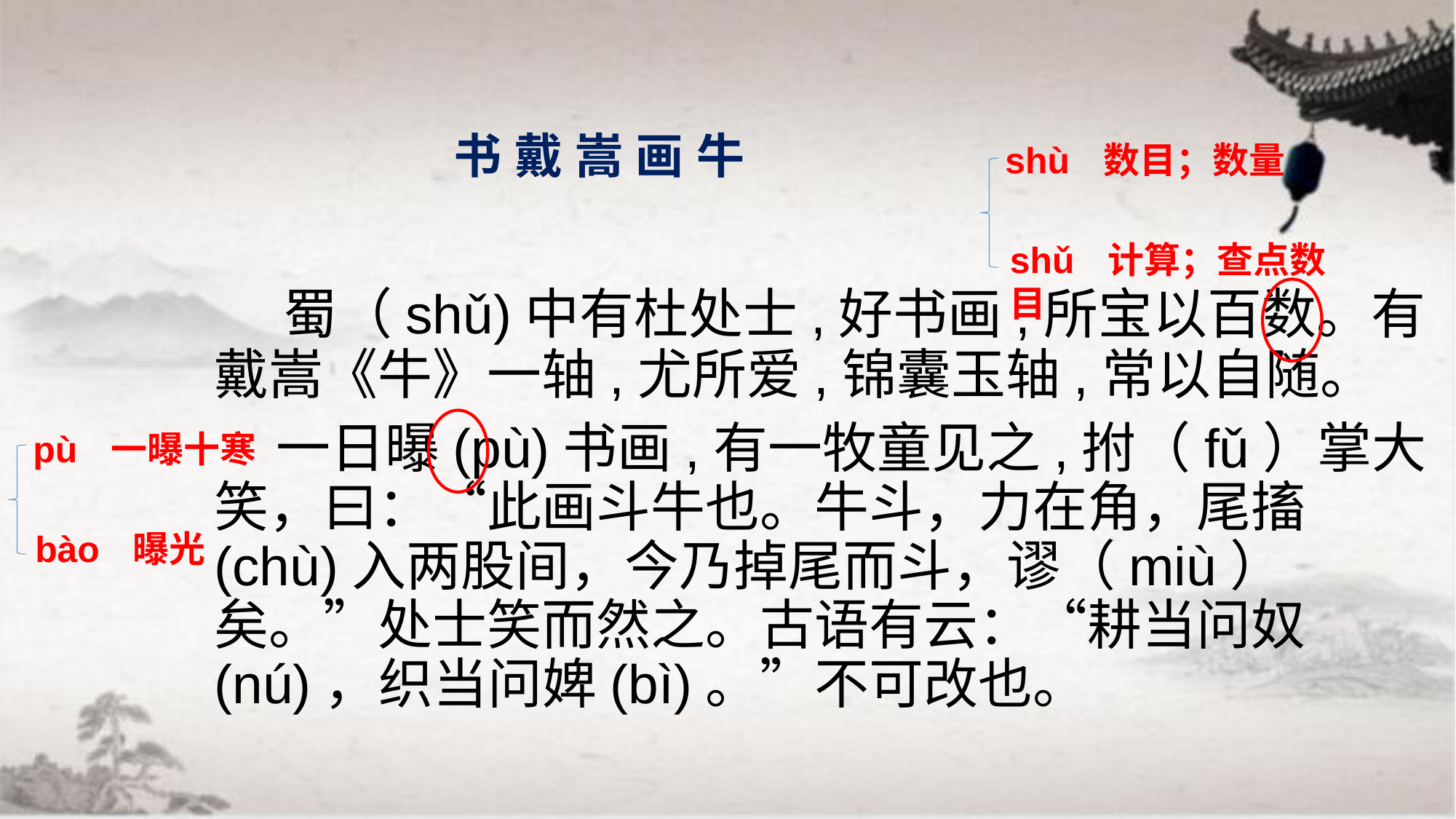

# 书戴嵩画牛
shù   数目；数量

shǔ   计算；查点数目
    蜀（shǔ)中有杜处士,好书画,所宝以百数。有戴嵩《牛》一轴,尤所爱,锦囊玉轴,常以自随。
    一日曝(pù)书画,有一牧童见之,拊（fǔ）掌大笑，曰：“此画斗牛也。牛斗，力在角，尾搐(chù)入两股间，今乃掉尾而斗，谬（miù）矣。”处士笑而然之。古语有云：“耕当问奴(nú)，织当问婢(bì)。”不可改也。

pù   一曝十寒

bào   曝光